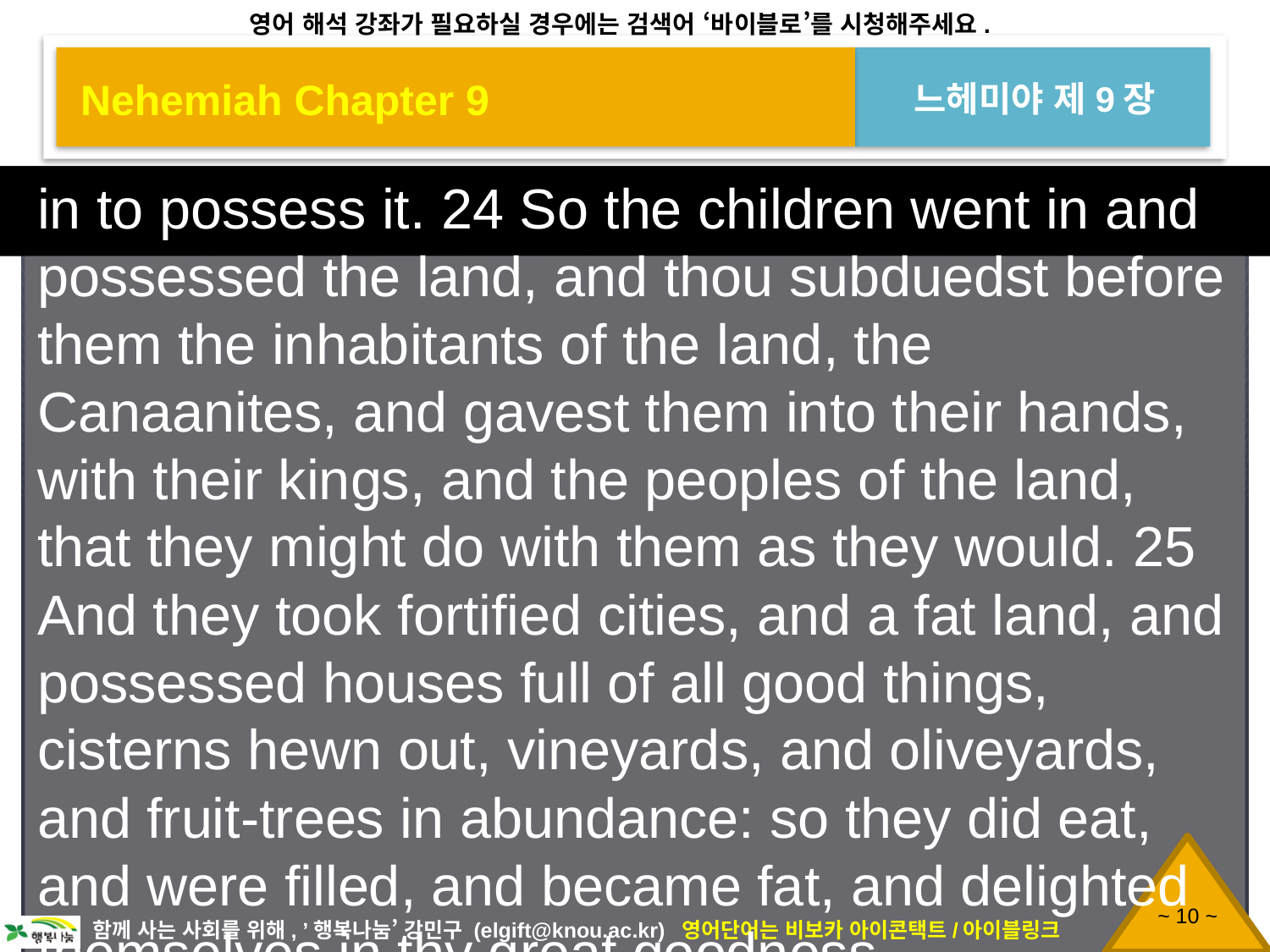

Nehemiah Chapter 9
느헤미야 제9장
in to possess it. 24 So the children went in and possessed the land, and thou subduedst before them the inhabitants of the land, the Canaanites, and gavest them into their hands, with their kings, and the peoples of the land, that they might do with them as they would. 25 And they took fortified cities, and a fat land, and possessed houses full of all good things, cisterns hewn out, vineyards, and oliveyards, and fruit-trees in abundance: so they did eat, and were filled, and became fat, and delighted themselves in thy great goodness.